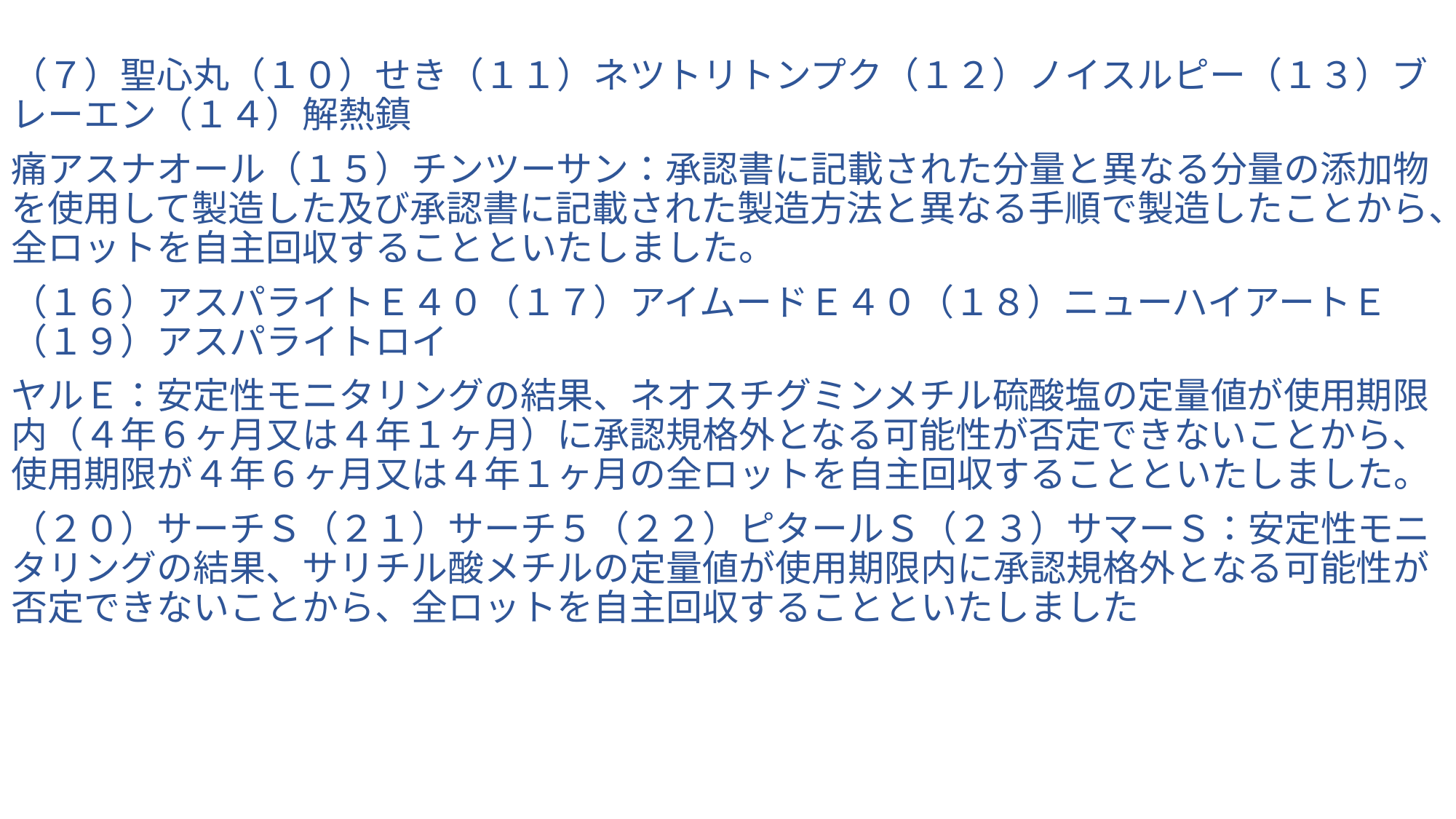

（７）聖心丸（１０）せき（１１）ネツトリトンプク（１２）ノイスルピー（１３）ブレーエン（１４）解熱鎮
痛アスナオール（１５）チンツーサン：承認書に記載された分量と異なる分量の添加物を使用して製造した及び承認書に記載された製造方法と異なる手順で製造したことから、全ロットを自主回収することといたしました。
（１６）アスパライトＥ４０（１７）アイムードＥ４０（１８）ニューハイアートＥ（１９）アスパライトロイ
ヤルＥ：安定性モニタリングの結果、ネオスチグミンメチル硫酸塩の定量値が使用期限内（４年６ヶ月又は４年１ヶ月）に承認規格外となる可能性が否定できないことから、使用期限が４年６ヶ月又は４年１ヶ月の全ロットを自主回収することといたしました。
（２０）サーチＳ（２１）サーチ５（２２）ピタールＳ（２３）サマーＳ：安定性モニタリングの結果、サリチル酸メチルの定量値が使用期限内に承認規格外となる可能性が否定できないことから、全ロットを自主回収することといたしました

#